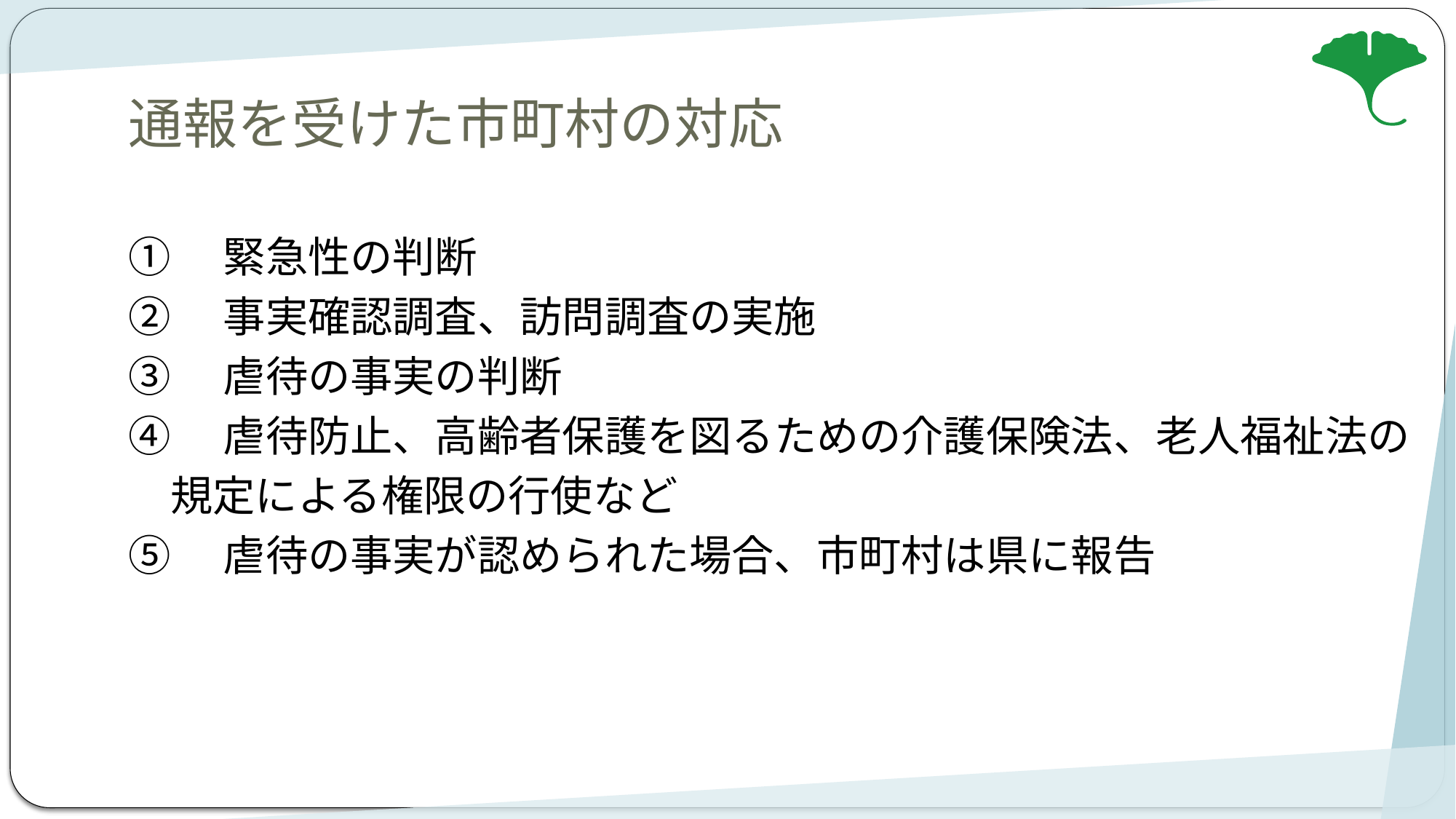

# 通報を受けた市町村の対応

①　緊急性の判断
②　事実確認調査、訪問調査の実施
③　虐待の事実の判断
④　虐待防止、高齢者保護を図るための介護保険法、老人福祉法の
　規定による権限の行使など
⑤　虐待の事実が認められた場合、市町村は県に報告